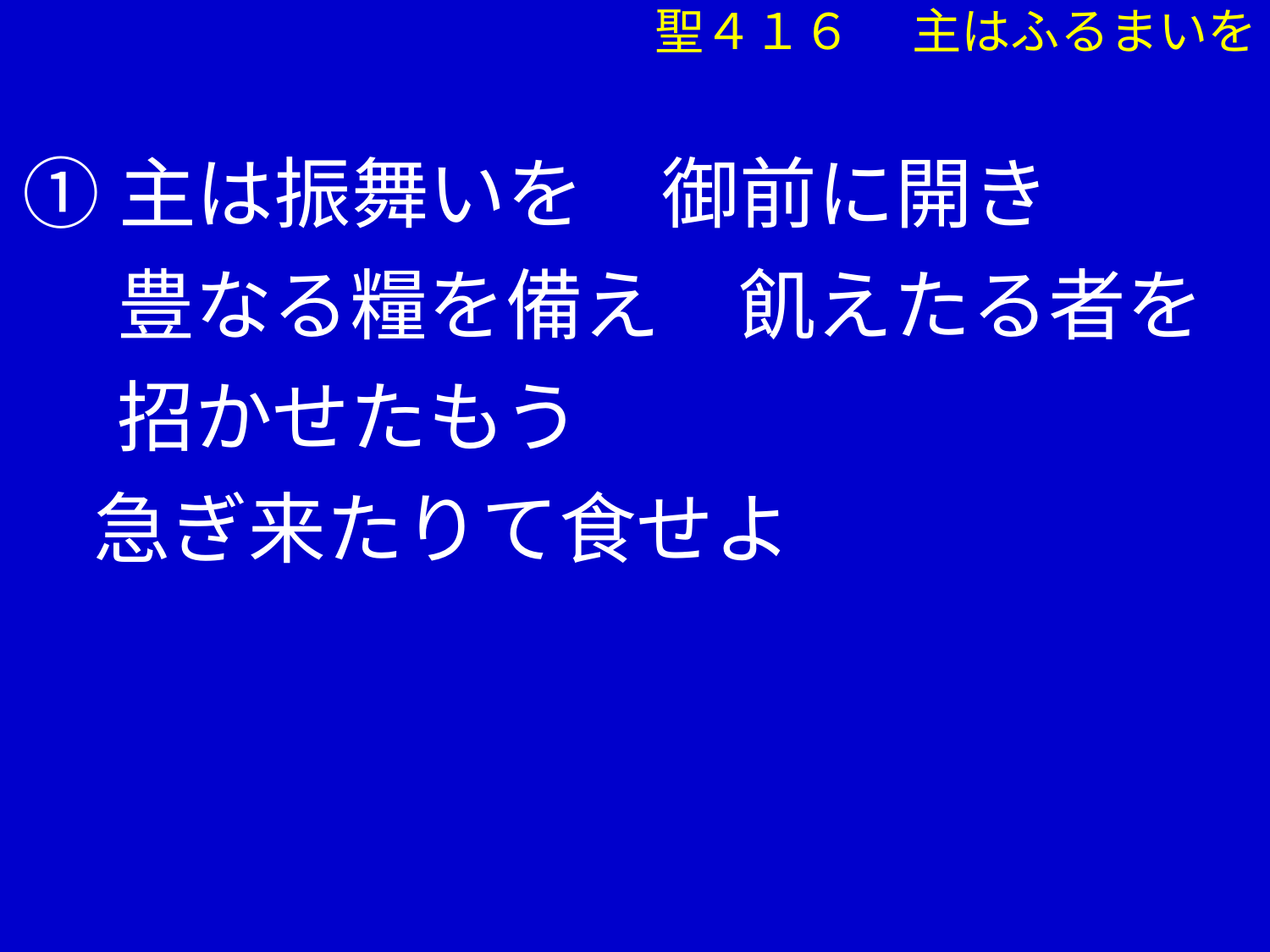

聖４１６ 　主はふるまいを
①主は振舞いを　御前に開き
　 豊なる糧を備え　飢えたる者を
　 招かせたもう
   急ぎ来たりて食せよ